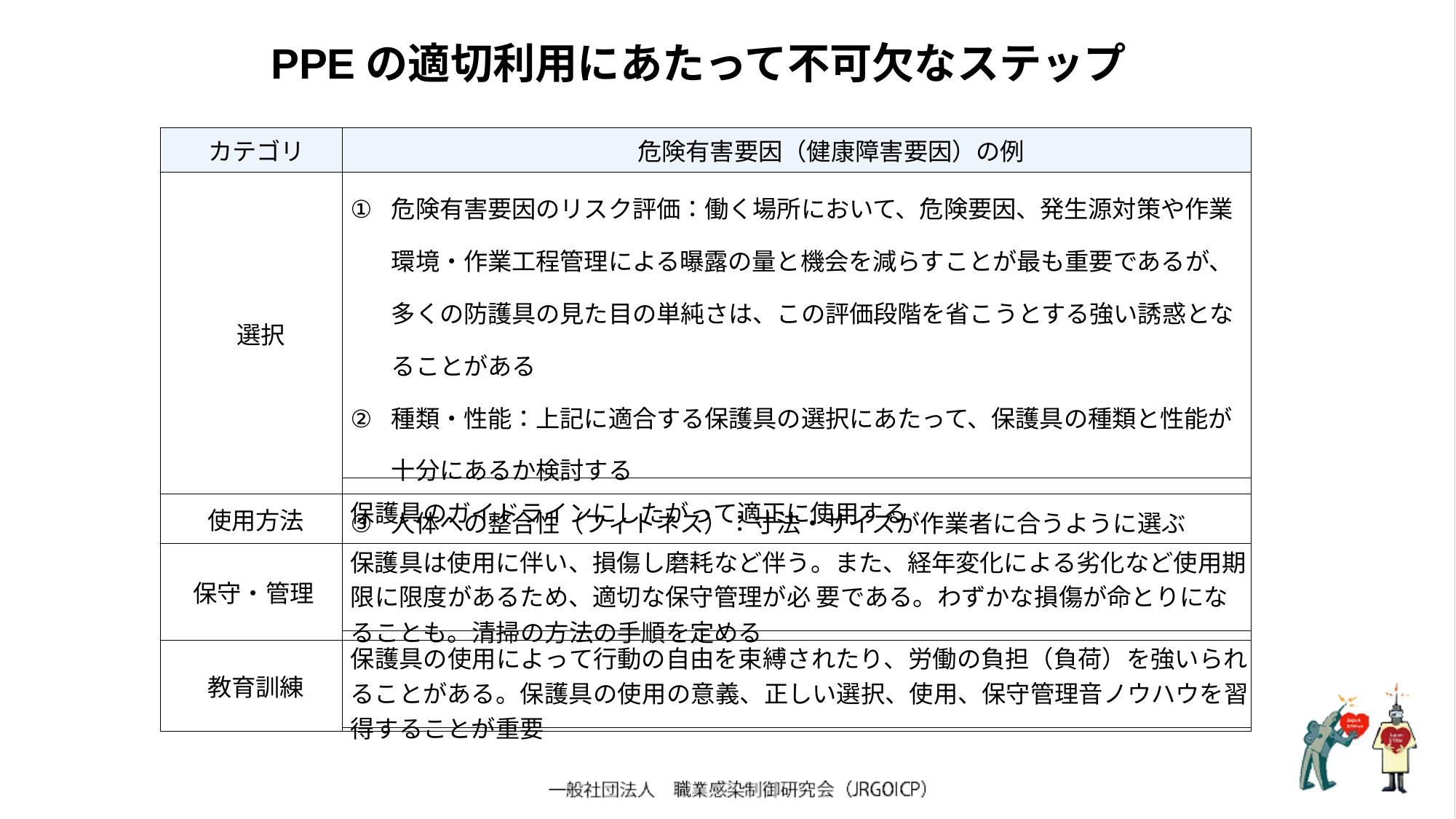

PPEの適切利用にあたって不可欠なステップ
| カテゴリ | 危険有害要因（健康障害要因）の例 |
| --- | --- |
| 選択 | 危険有害要因のリスク評価：働く場所において、危険要因、発生源対策や作業環境・作業工程管理による曝露の量と機会を減らすことが最も重要であるが、多くの防護具の見た目の単純さは、この評価段階を省こうとする強い誘惑となることがある 種類・性能：上記に適合する保護具の選択にあたって、保護具の種類と性能が十分にあるか検討する 人体への整合性（フィトネス）：寸法・サイズが作業者に合うように選ぶ |
|  |  |
|  |  |
|  |  |
|  |  |
|  |  |
|  |  |
|  |  |
|  |  |
|  |  |
| 使用方法 | 保護具のガイドラインにしたがって適正に使用する |
| 保守・管理 | 保護具は使用に伴い、損傷し磨耗など伴う。また、経年変化による劣化など使用期限に限度があるため、適切な保守管理が必 要である。わずかな損傷が命とりになることも。清掃の方法の手順を定める |
|  |  |
|  |  |
| 教育訓練 | 保護具の使用によって行動の自由を束縛されたり、労働の負担（負荷）を強いられることがある。保護具の使用の意義、正しい選択、使用、保守管理音ノウハウを習得することが重要 |
|  |  |
|  |  |